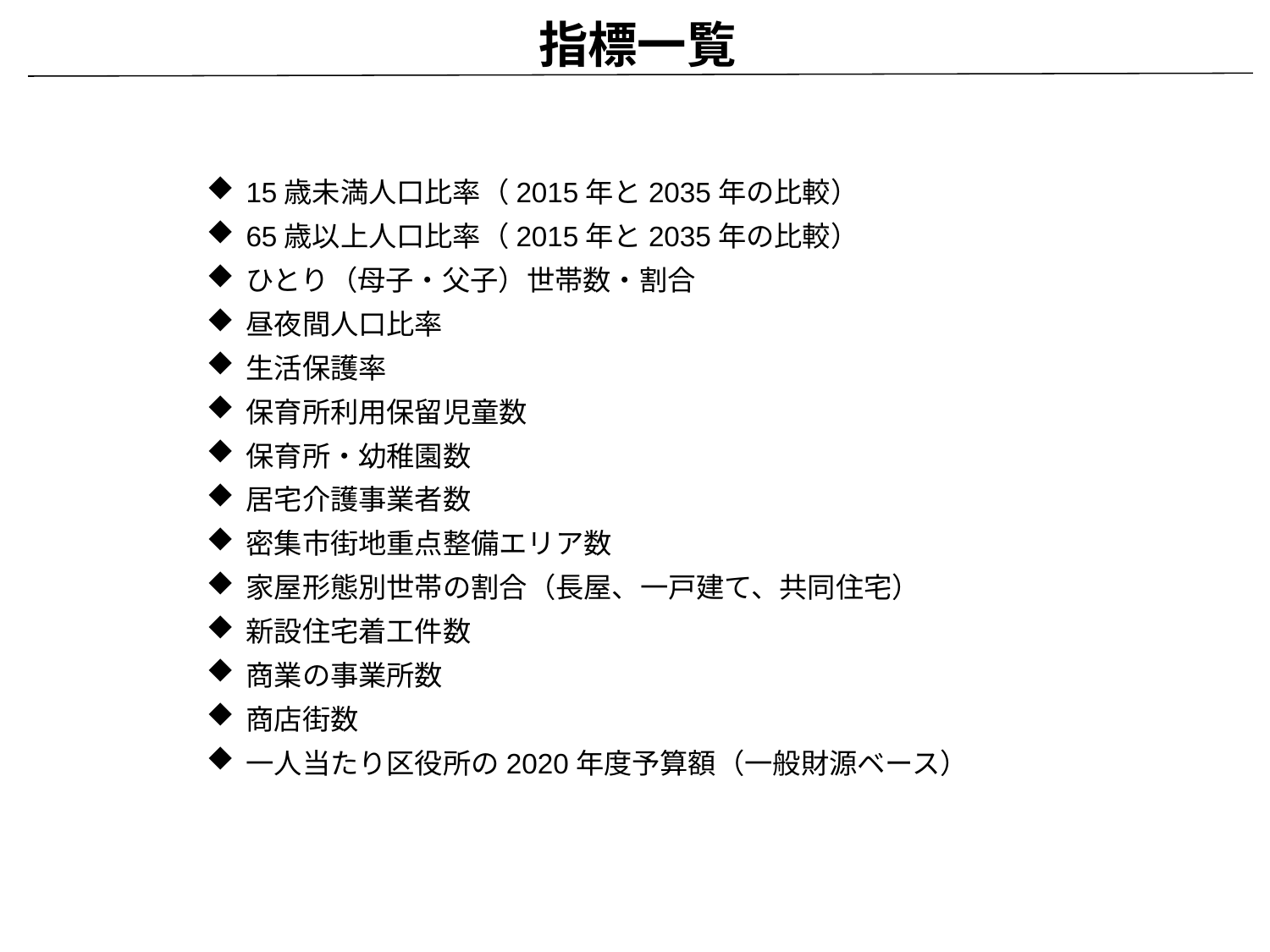

指標一覧
15歳未満人口比率（2015年と2035年の比較）
65歳以上人口比率（2015年と2035年の比較）
ひとり（母子・父子）世帯数・割合
昼夜間人口比率
生活保護率
保育所利用保留児童数
保育所・幼稚園数
居宅介護事業者数
密集市街地重点整備エリア数
家屋形態別世帯の割合（長屋、一戸建て、共同住宅）
新設住宅着工件数
商業の事業所数
商店街数
一人当たり区役所の2020年度予算額（一般財源ベース）